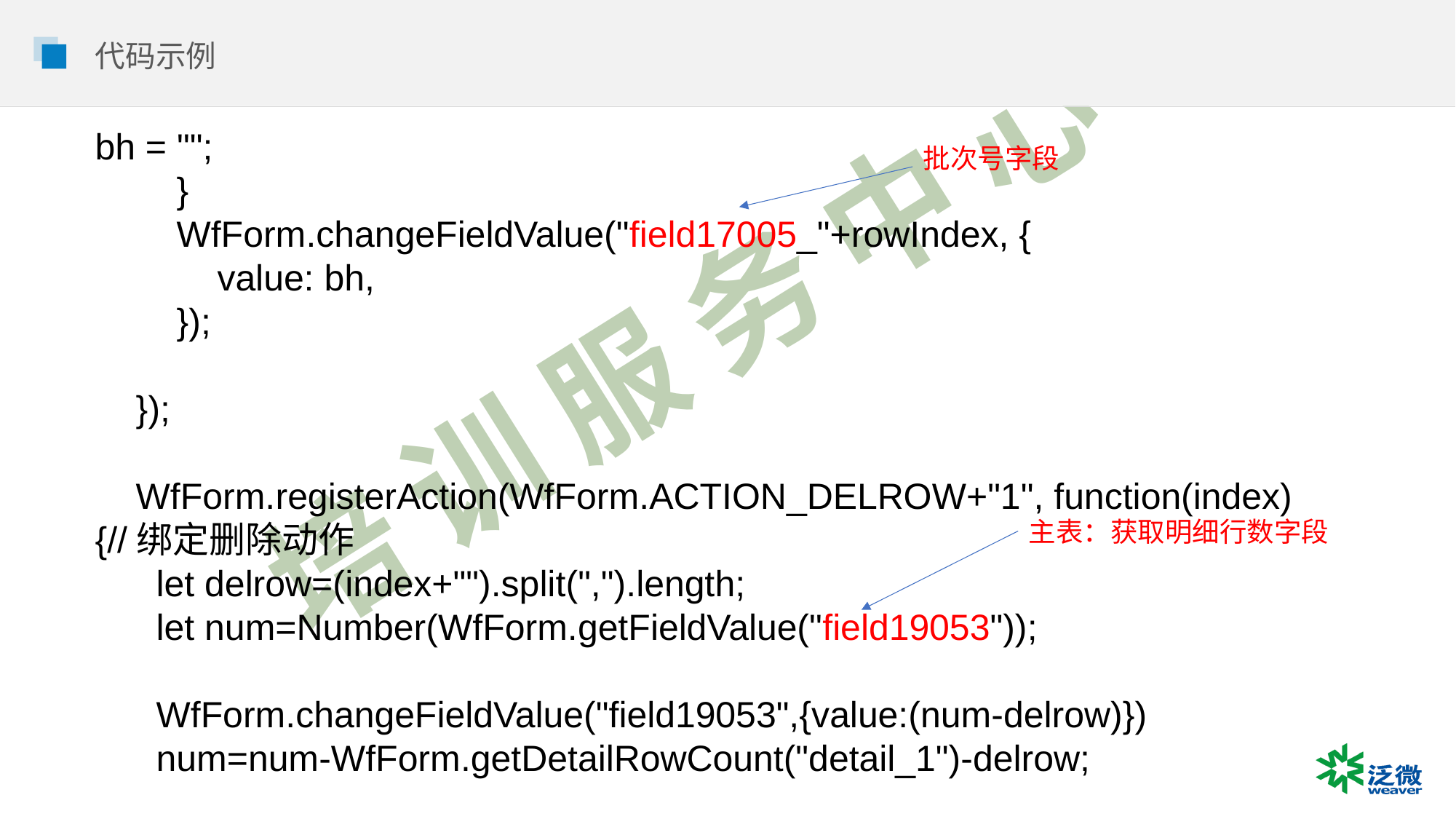

代码示例

bh = "";
        }
        WfForm.changeFieldValue("field17005_"+rowIndex, {
            value: bh,
        });

    });

    WfForm.registerAction(WfForm.ACTION_DELROW+"1", function(index){//绑定删除动作
      let delrow=(index+"").split(",").length;
      let num=Number(WfForm.getFieldValue("field19053"));

      WfForm.changeFieldValue("field19053",{value:(num-delrow)})
      num=num-WfForm.getDetailRowCount("detail_1")-delrow;
批次号字段
主表：获取明细行数字段